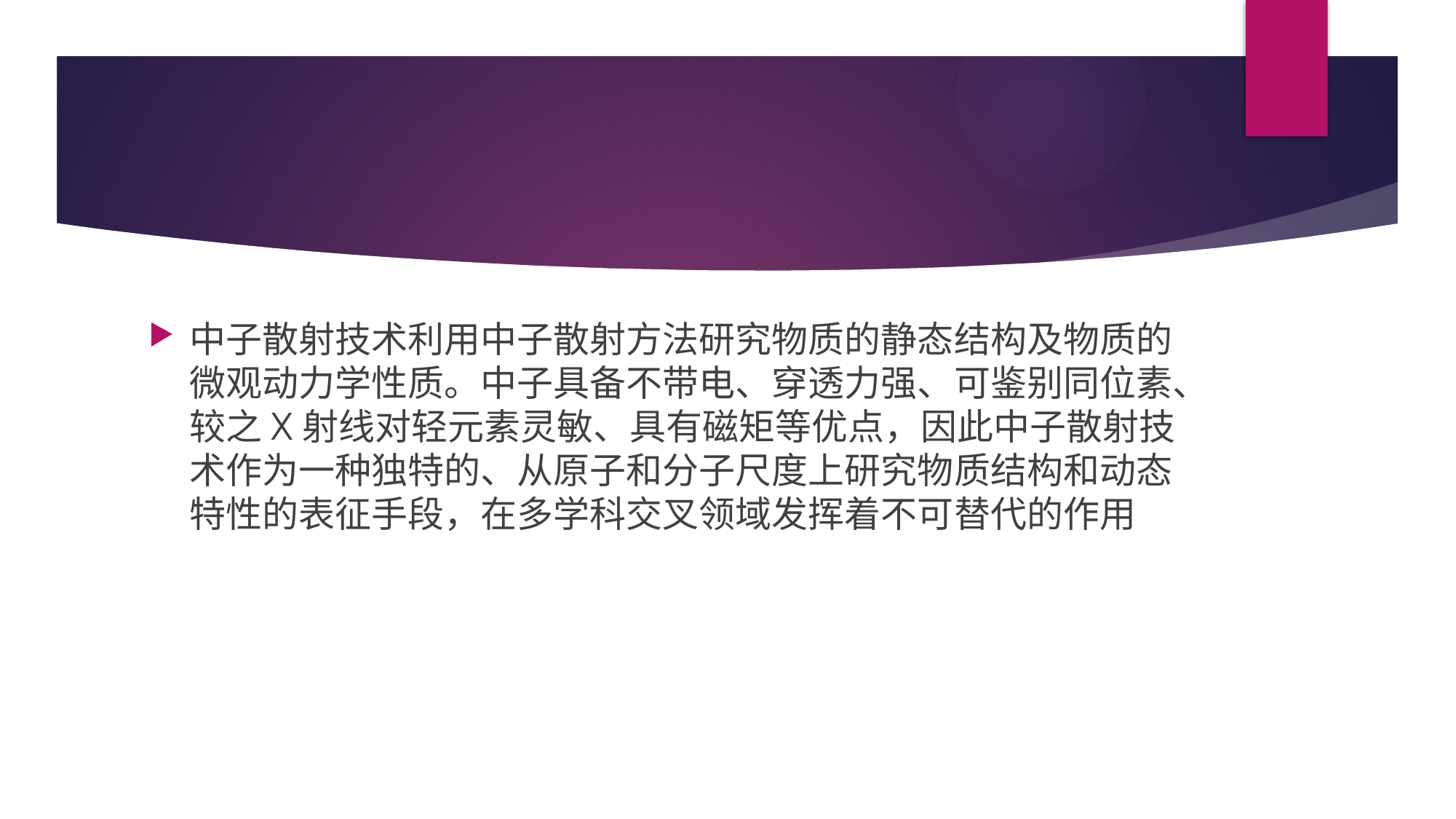

#
中子散射技术利用中子散射方法研究物质的静态结构及物质的微观动力学性质。中子具备不带电、穿透力强、可鉴别同位素、较之X射线对轻元素灵敏、具有磁矩等优点，因此中子散射技术作为一种独特的、从原子和分子尺度上研究物质结构和动态特性的表征手段，在多学科交叉领域发挥着不可替代的作用